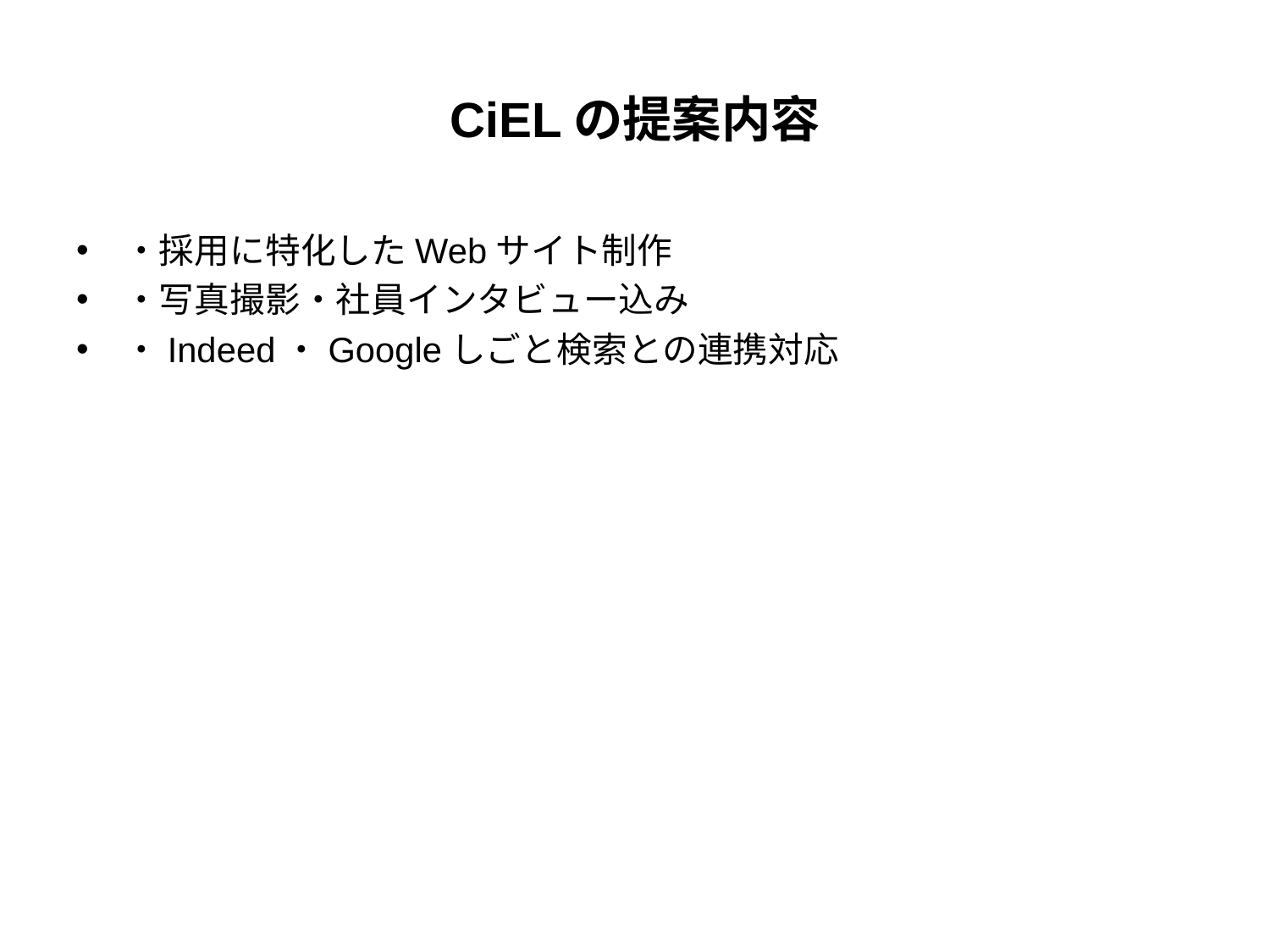

# CiELの提案内容
・採用に特化したWebサイト制作
・写真撮影・社員インタビュー込み
・Indeed・Googleしごと検索との連携対応